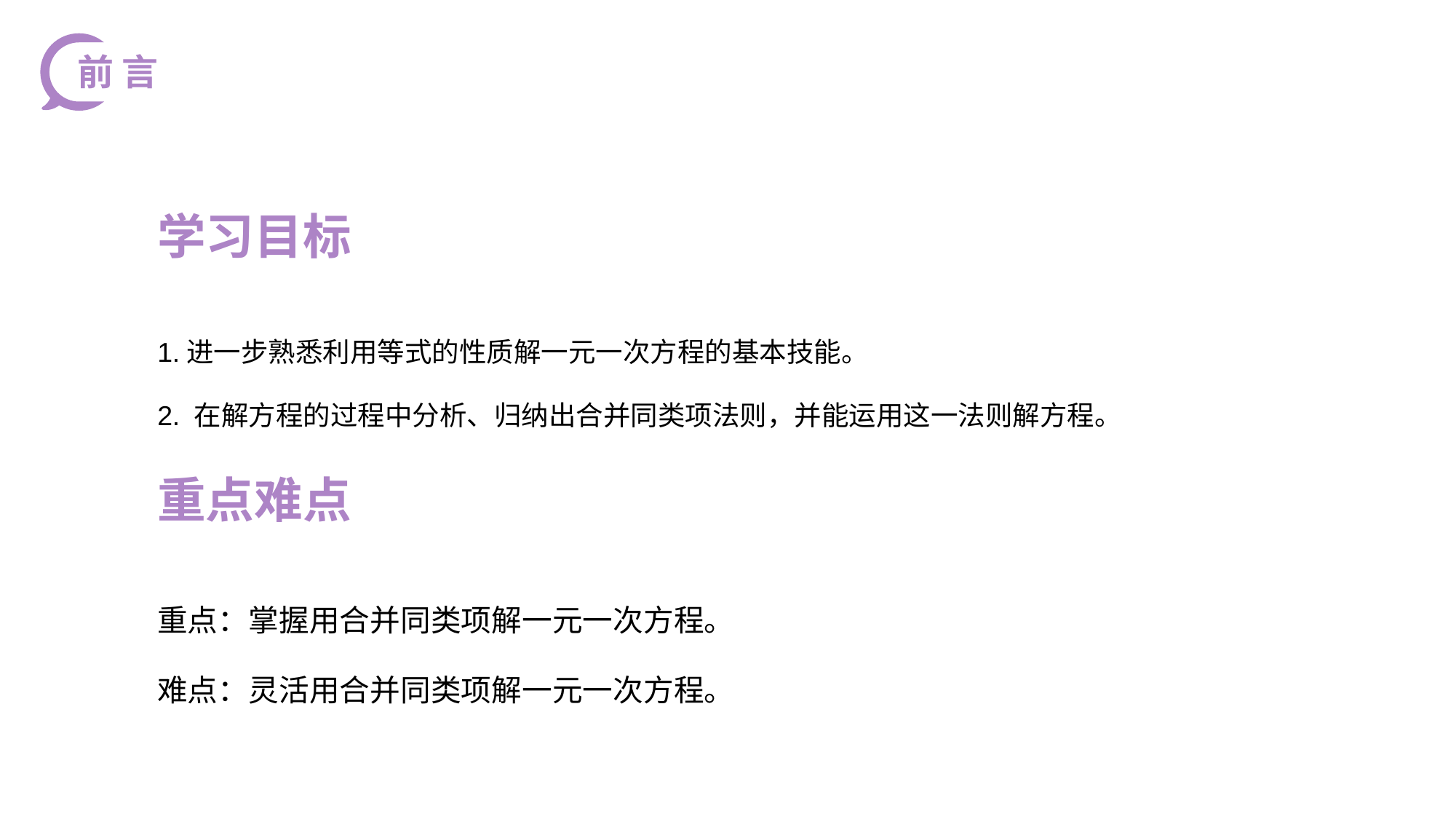

前 言
学习目标
1.进一步熟悉利用等式的性质解一元一次方程的基本技能。
2. 在解方程的过程中分析、归纳出合并同类项法则，并能运用这一法则解方程。
重点难点
重点：掌握用合并同类项解一元一次方程。
难点：灵活用合并同类项解一元一次方程。